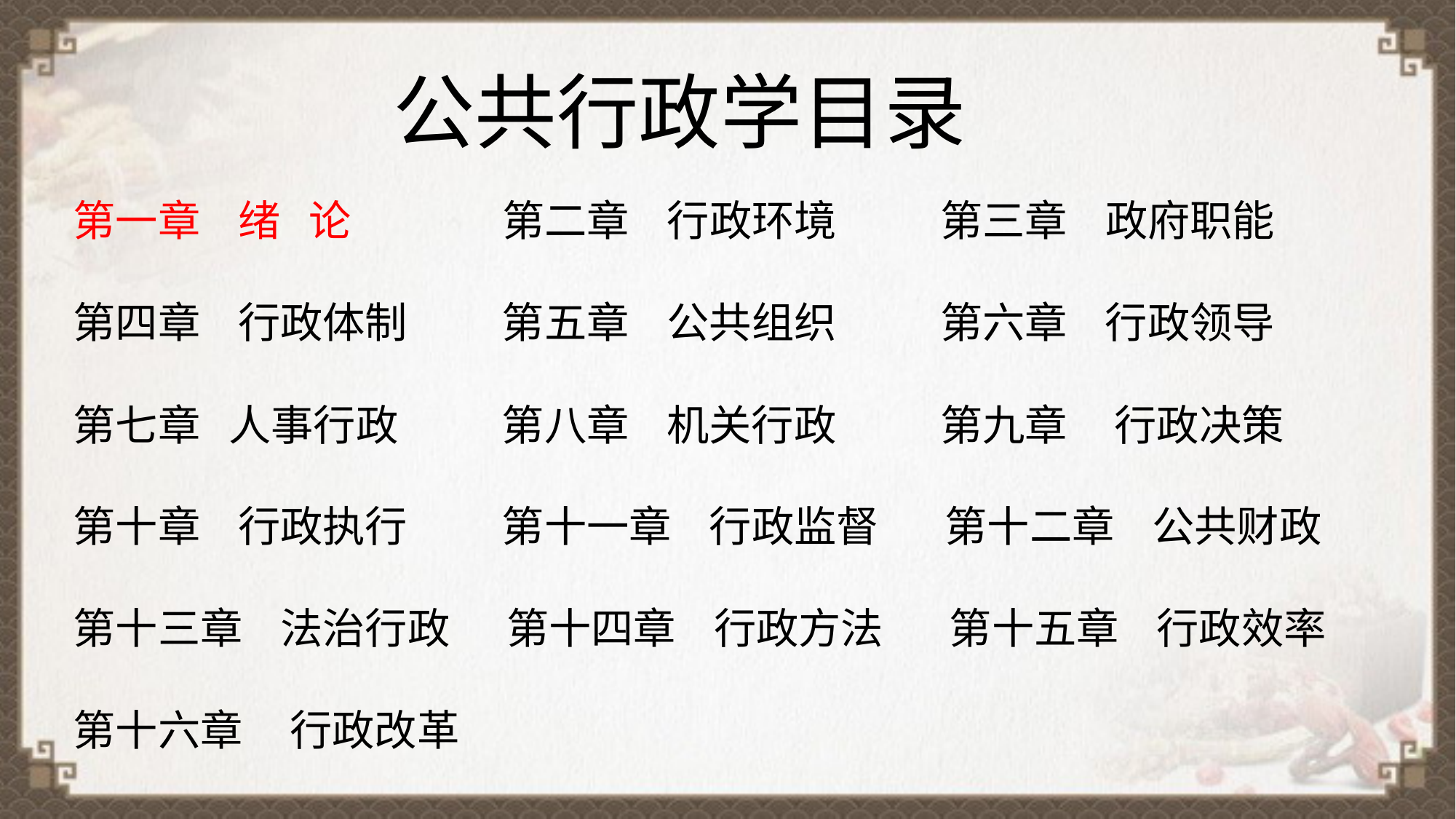

公共行政学目录

第一章    绪   论                第二章    行政环境           第三章    政府职能

第四章    行政体制          第五章    公共组织           第六章    行政领导

第七章   人事行政           第八章    机关行政           第九章     行政决策

第十章    行政执行          第十一章    行政监督       第十二章    公共财政

第十三章    法治行政      第十四章    行政方法       第十五章    行政效率

第十六章     行政改革